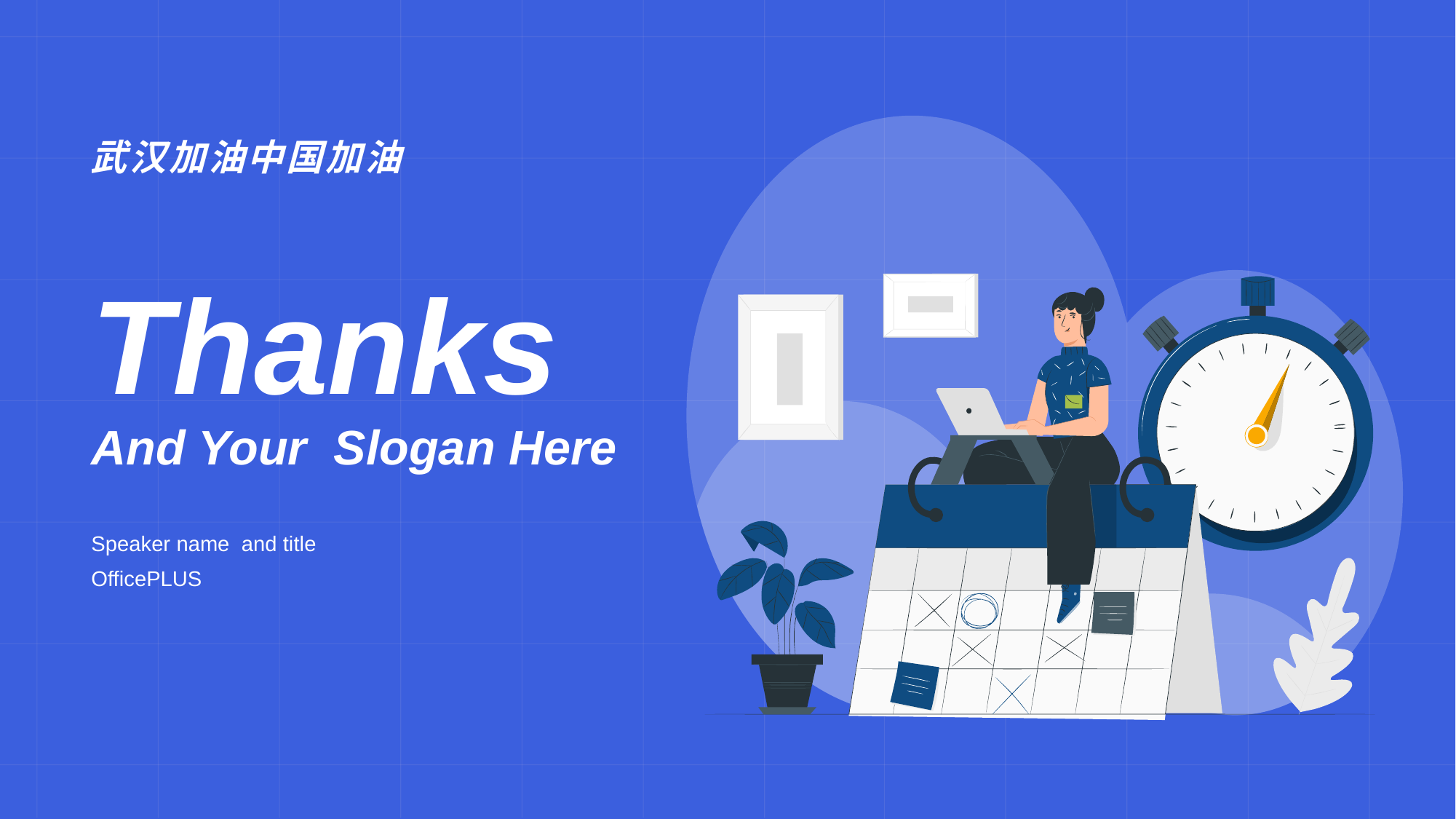

武
汉
加
油
中
国
加
油
# Thanks And Your  Slogan Here
Speaker name  and title
OfficePLUS